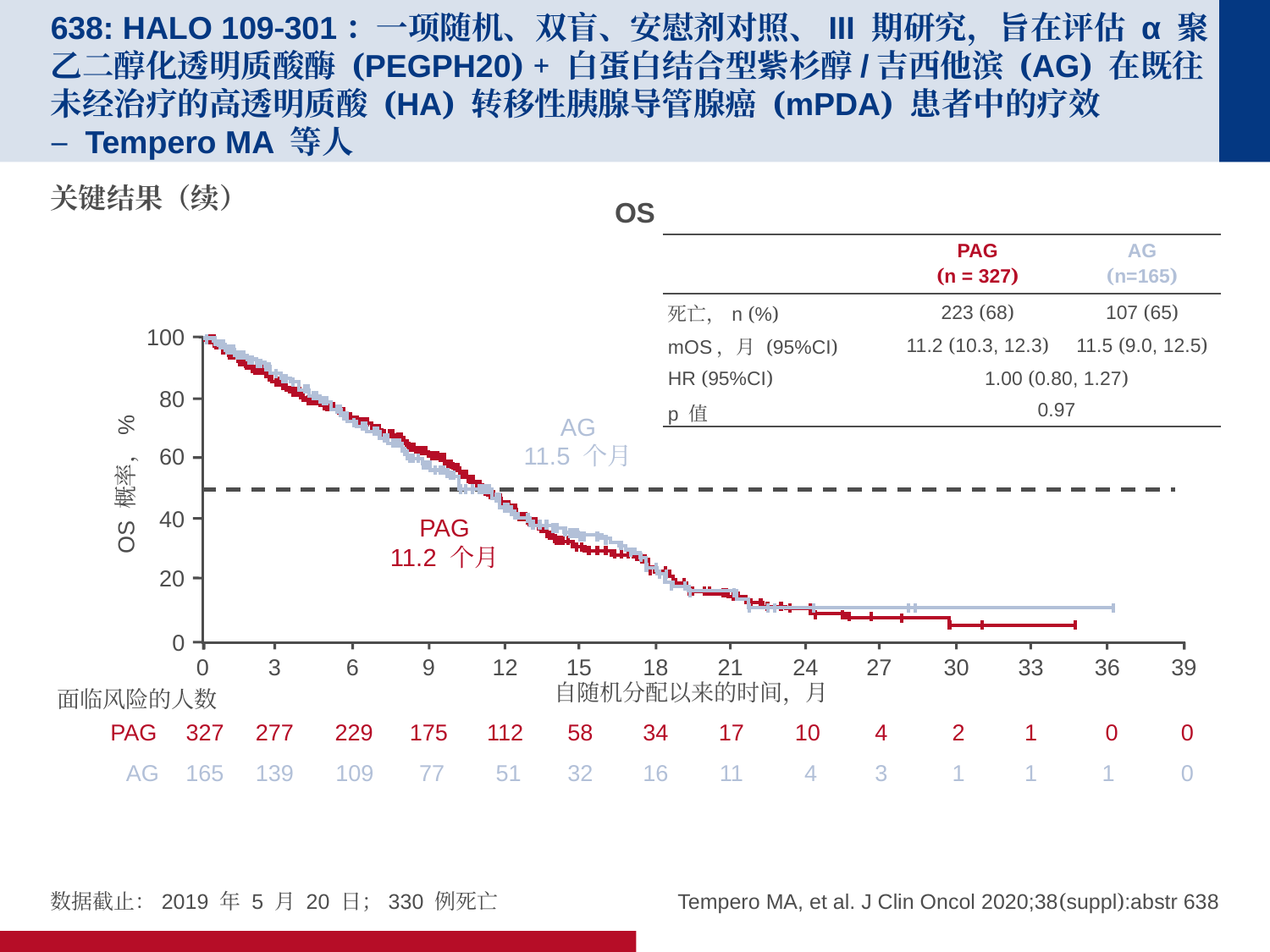

# 638: HALO 109-301：一项随机、双盲、安慰剂对照、III 期研究，旨在评估 α 聚乙二醇化透明质酸酶 (PEGPH20) + 白蛋白结合型紫杉醇/吉西他滨 (AG) 在既往未经治疗的高透明质酸 (HA) 转移性胰腺导管腺癌 (mPDA) 患者中的疗效 – Tempero MA 等人
关键结果（续）
OS
|  | PAG (n = 327) | AG (n=165) |
| --- | --- | --- |
| 死亡，n (%) | 223 (68) | 107 (65) |
| mOS，月 (95%CI) | 11.2 (10.3, 12.3) | 11.5 (9.0, 12.5) |
| HR (95%CI) | 1.00 (0.80, 1.27) |  |
| p 值 | 0.97 |  |
100

80

AG
11.5 个月

60

OS 概率，%
40
PAG
11.2 个月

20

0

0
3
6
9
12
15
18
21
24
27
30
33
36
39
自随机分配以来的时间，月
面临风险的人数
PAG
327
277
229
175
112
58
34
17
10
4
2
1
 0
 0
AG
165
139
109
 77
 51
32
16
11
 4
3
1
1
1
 0
数据截止：2019 年 5 月 20 日；330 例死亡
Tempero MA, et al. J Clin Oncol 2020;38(suppl):abstr 638